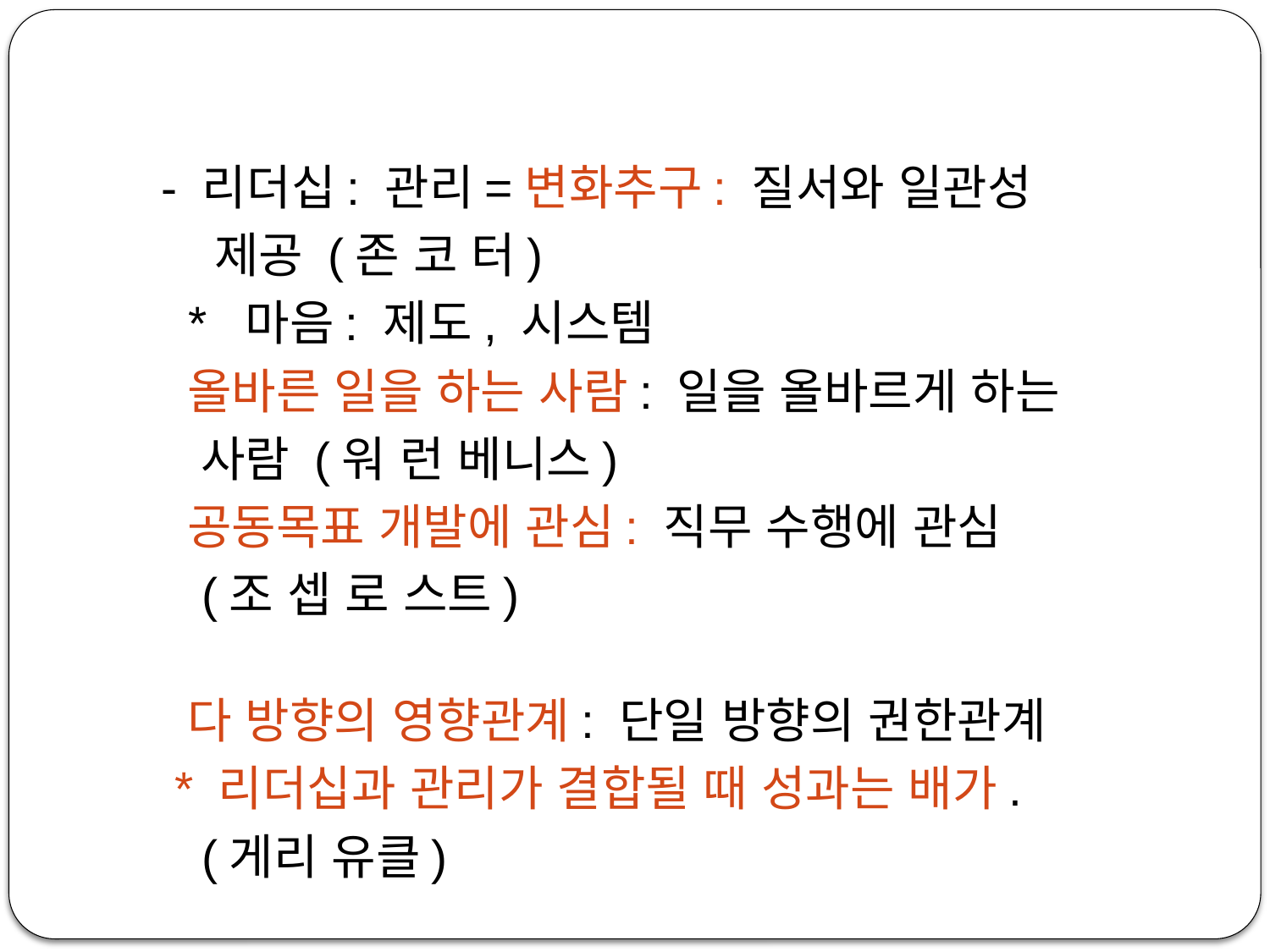

- 리더십: 관리=변화추구: 질서와 일관성
      제공 (존 코 터)
     *  마음: 제도, 시스템
    올바른 일을 하는 사람: 일을 올바르게 하는
     사람 (워 런 베니스)
    공동목표 개발에 관심: 직무 수행에 관심
      (조 셉 로 스트)
    다 방향의 영향관계: 단일 방향의 권한관계
    * 리더십과 관리가 결합될 때 성과는 배가.
      (게리 유클)